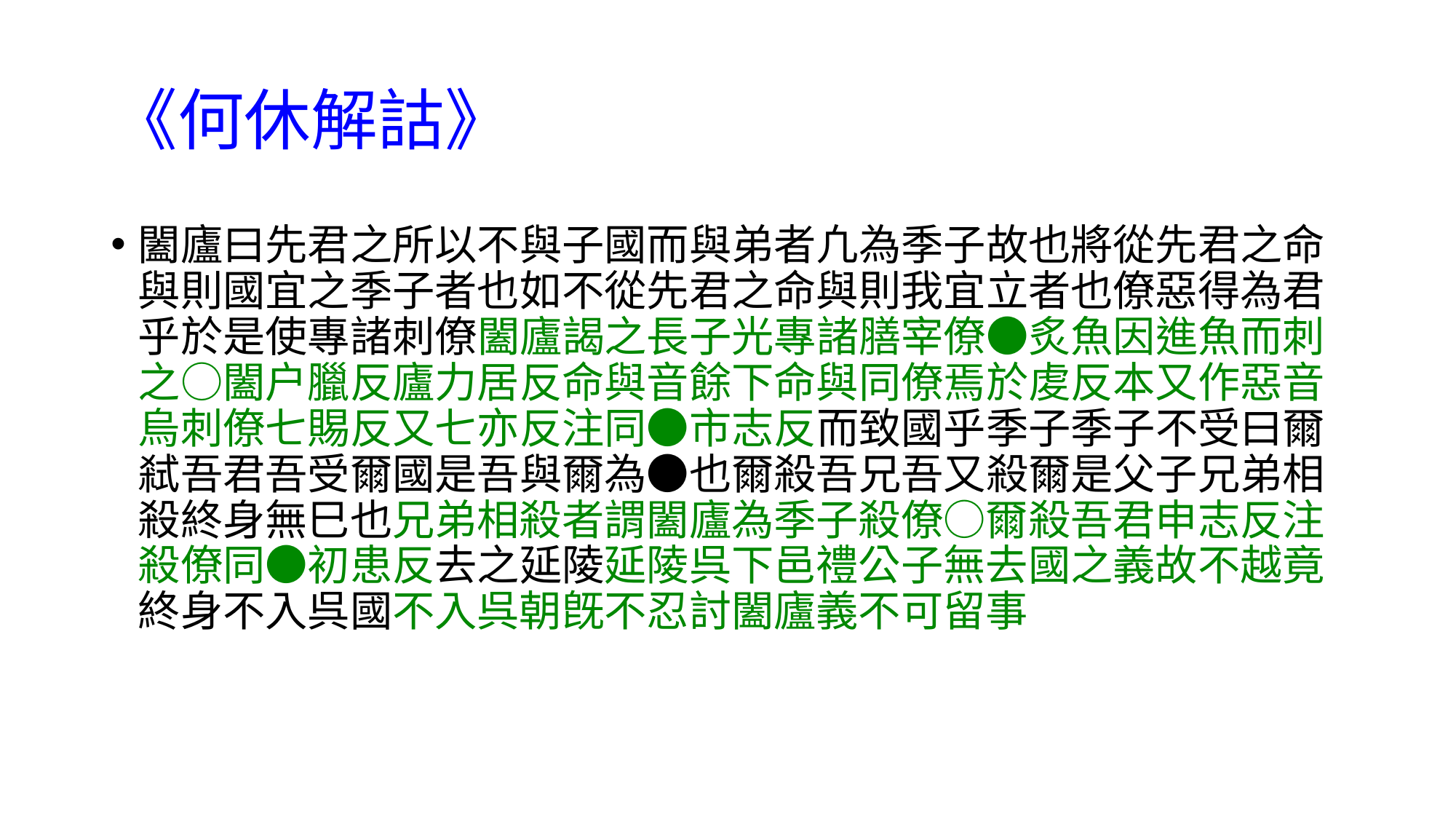

# 《何休解詁》
闔廬曰先君之所以不與子國而與弟者凢為季子故也將從先君之命與則國宜之季子者也如不從先君之命與則我宜立者也僚惡得為君乎於是使專諸刺僚闔廬謁之長子光專諸膳宰僚●炙魚因進魚而刺之○闔户臘反廬力居反命與音餘下命與同僚焉於䖍反本又作惡音烏刺僚七賜反又七亦反注同●市志反而致國乎季子季子不受曰爾弒吾君吾受爾國是吾與爾為●也爾殺吾兄吾又殺爾是父子兄弟相殺終身無巳也兄弟相殺者謂闔廬為季子殺僚○爾殺吾君申志反注殺僚同●初患反去之延陵延陵呉下邑禮公子無去國之義故不越竟終身不入呉國不入呉朝旣不忍討闔廬義不可留事